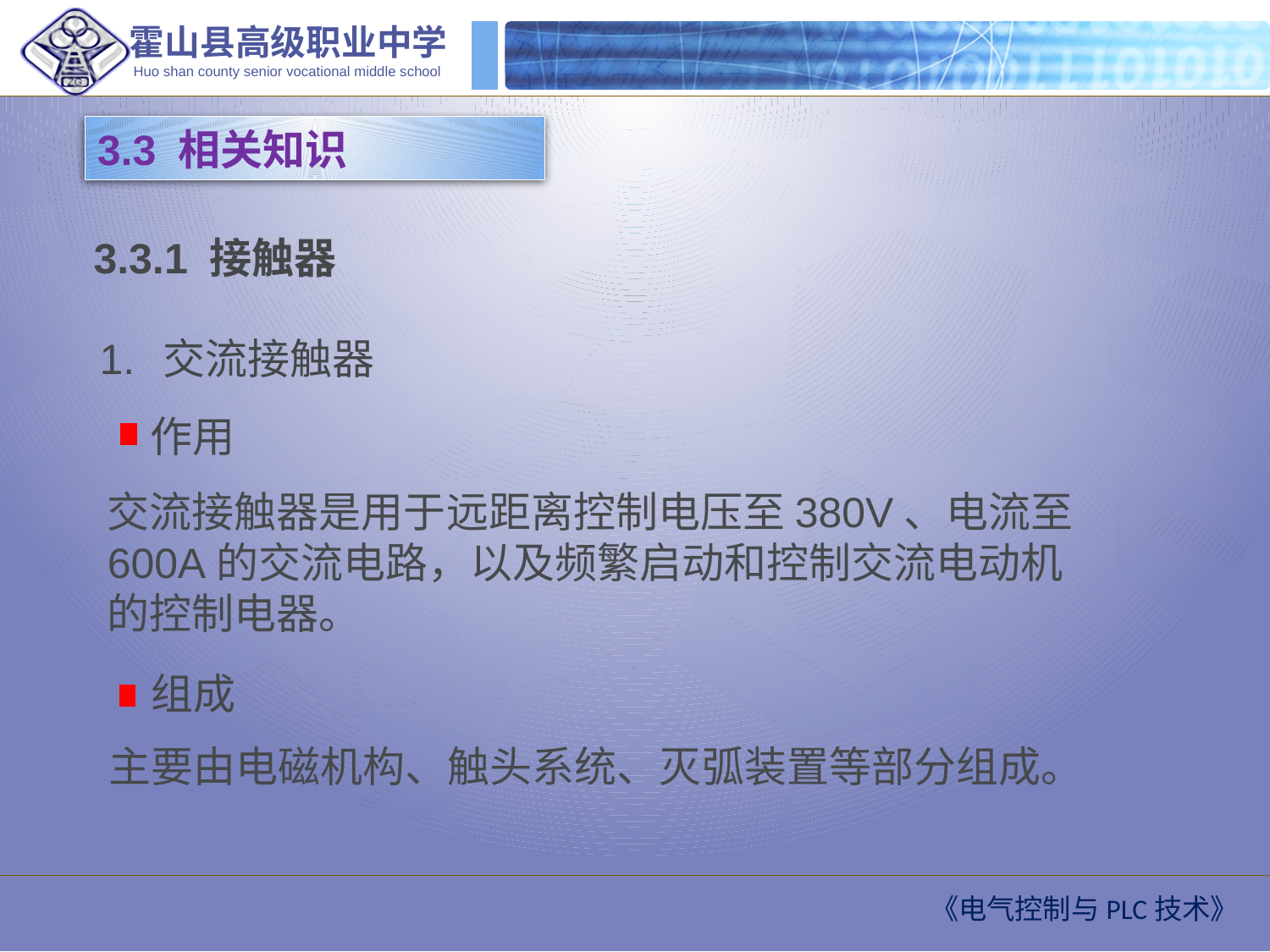

3.3 相关知识
3.3.1 接触器
交流接触器
作用

交流接触器是用于远距离控制电压至380V、电流至600A的交流电路，以及频繁启动和控制交流电动机的控制电器。
组成

主要由电磁机构、触头系统、灭弧装置等部分组成。